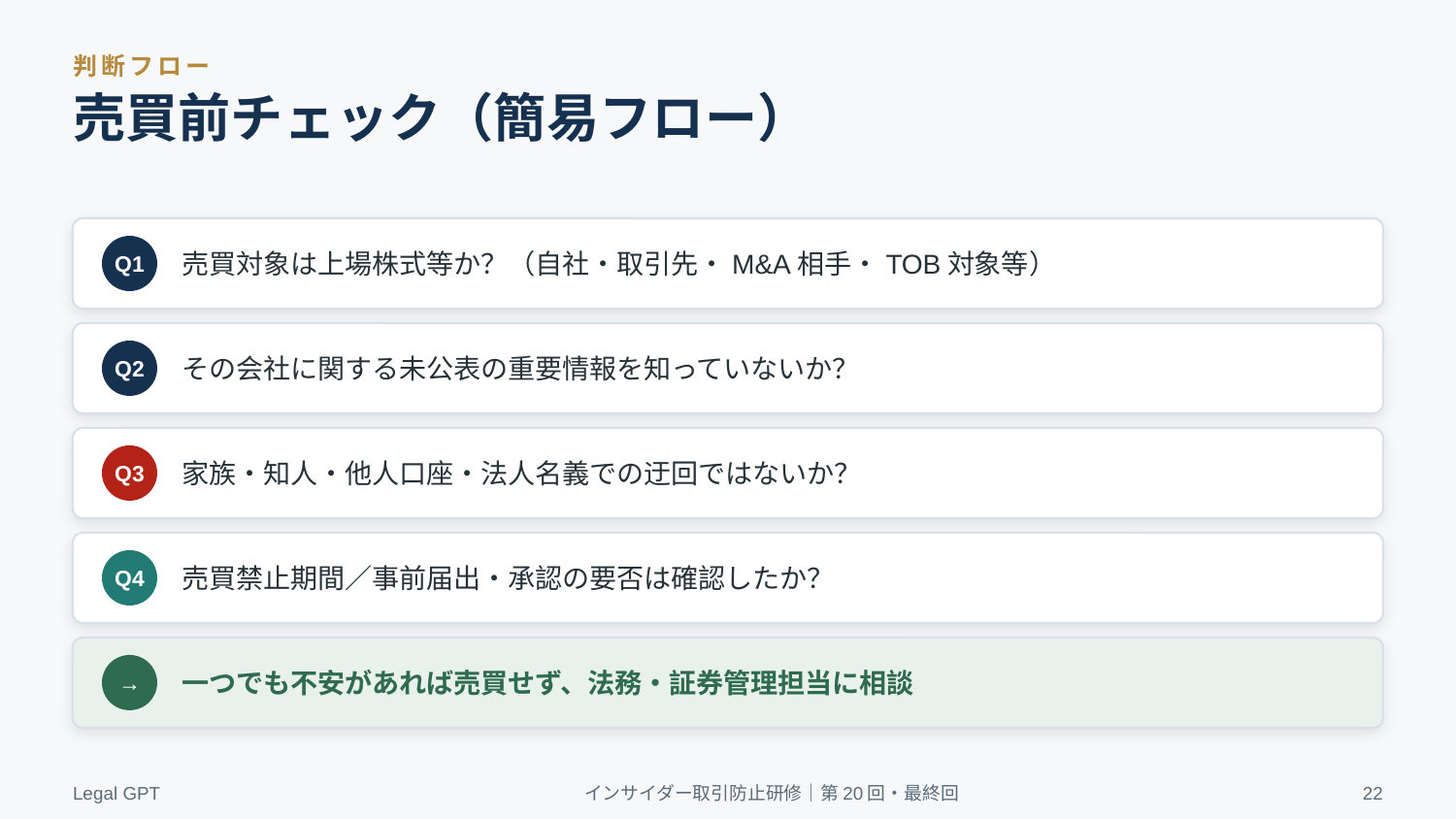

判断フロー
売買前チェック（簡易フロー）

売買対象は上場株式等か？（自社・取引先・M&A相手・TOB対象等）

Q1

その会社に関する未公表の重要情報を知っていないか？

Q2

家族・知人・他人口座・法人名義での迂回ではないか？

Q3

売買禁止期間／事前届出・承認の要否は確認したか？

Q4

一つでも不安があれば売買せず、法務・証券管理担当に相談

→
Legal GPT
インサイダー取引防止研修｜第20回・最終回
22